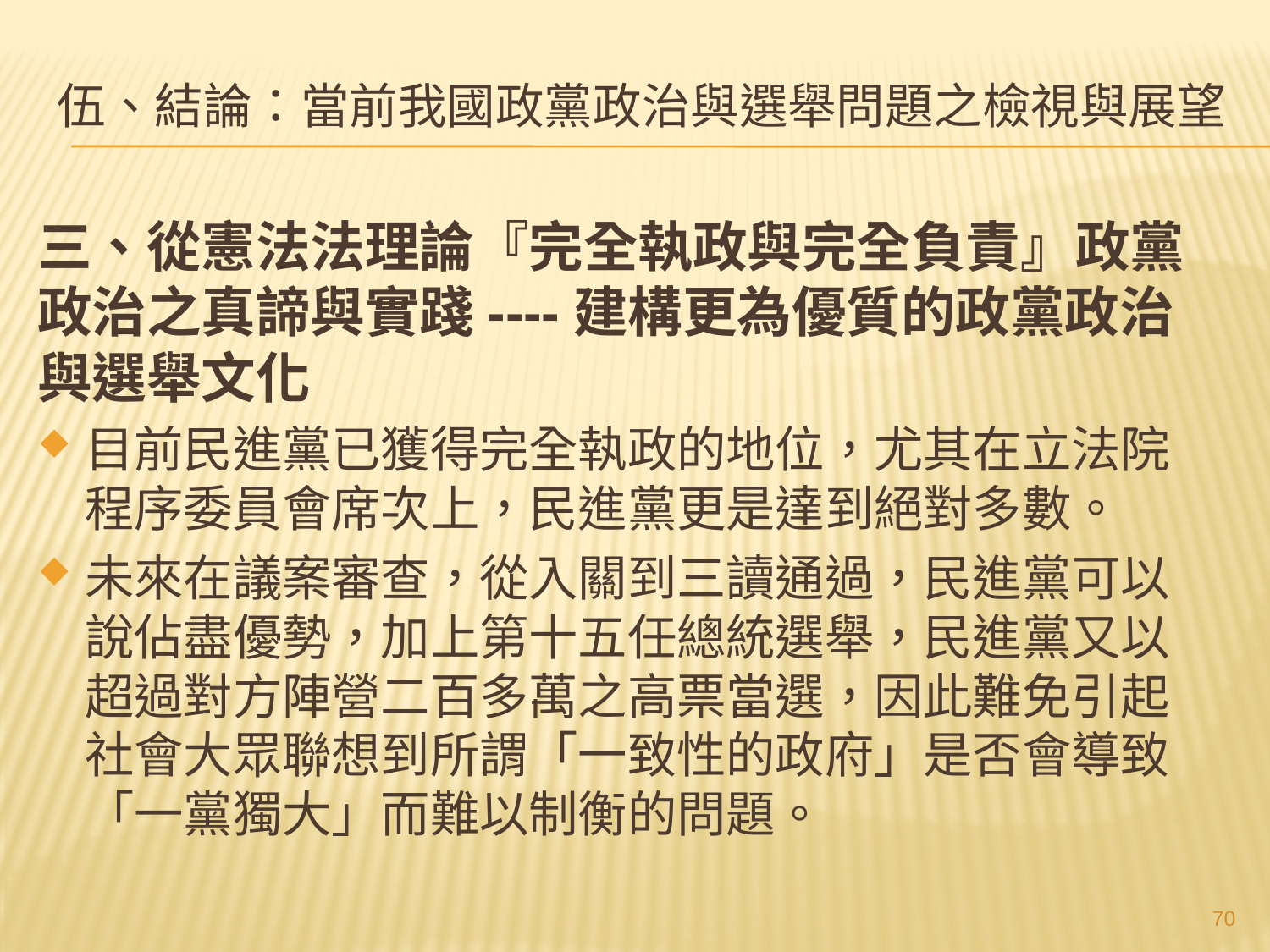

# 伍、結論：當前我國政黨政治與選舉問題之檢視與展望
三、從憲法法理論『完全執政與完全負責』政黨政治之真諦與實踐----建構更為優質的政黨政治與選舉文化
目前民進黨已獲得完全執政的地位，尤其在立法院程序委員會席次上，民進黨更是達到絕對多數。
未來在議案審查，從入關到三讀通過，民進黨可以說佔盡優勢，加上第十五任總統選舉，民進黨又以超過對方陣營二百多萬之高票當選，因此難免引起社會大眾聯想到所謂「一致性的政府」是否會導致「一黨獨大」而難以制衡的問題。
70